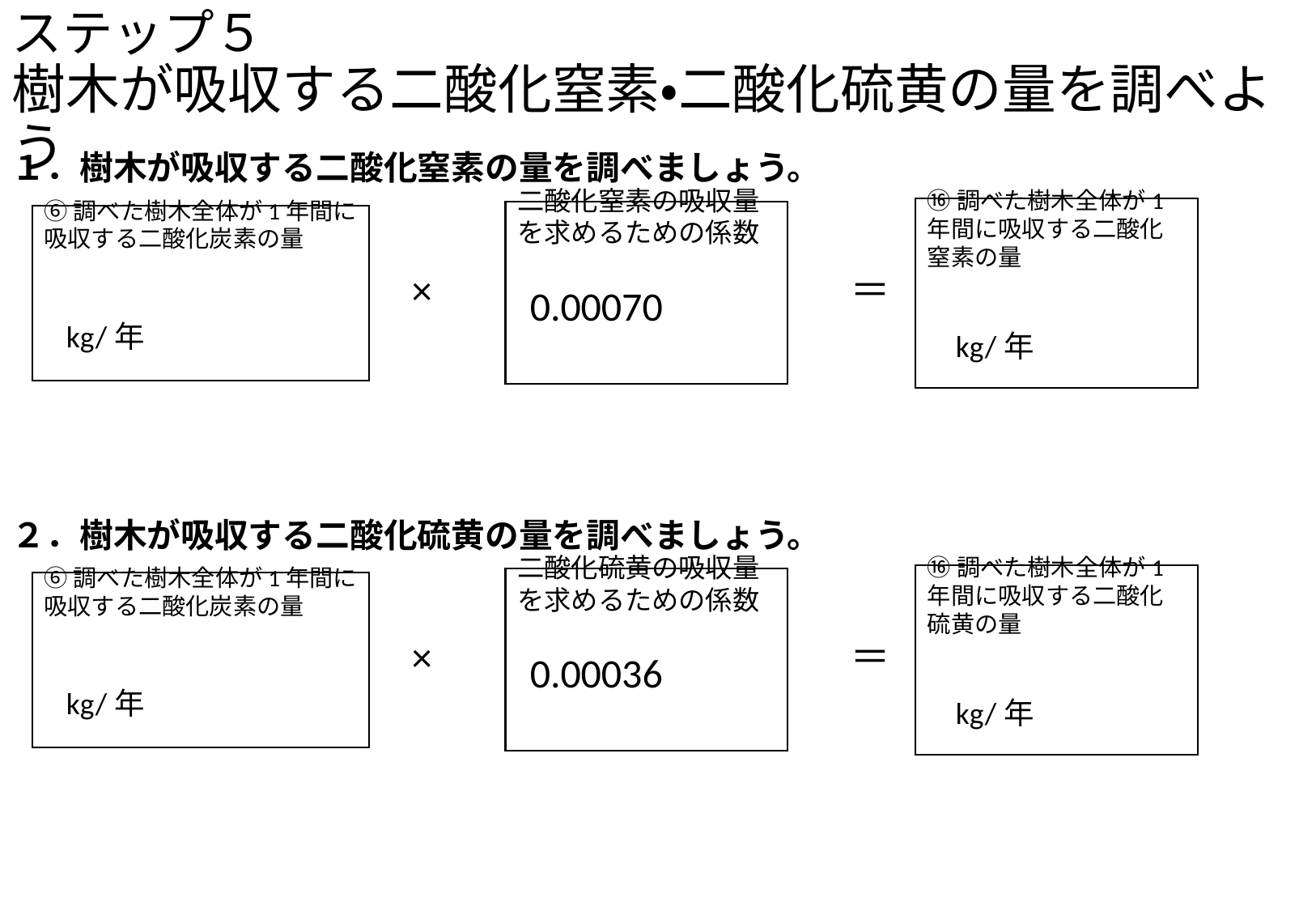

ステップ５　
樹木が吸収する二酸化窒素・二酸化硫黄の量を調べよう
１．樹木が吸収する二酸化窒素の量を調べましょう。
⑯調べた樹木全体が1年間に吸収する二酸化窒素の量

kg/年
二酸化窒素の吸収量を求めるための係数

0.00070
⑥調べた樹木全体が1年間に吸収する二酸化炭素の量

kg/年
×
＝
２．樹木が吸収する二酸化硫黄の量を調べましょう。
⑯調べた樹木全体が1年間に吸収する二酸化硫黄の量

kg/年
二酸化硫黄の吸収量を求めるための係数

0.00036
⑥調べた樹木全体が1年間に吸収する二酸化炭素の量

kg/年
×
＝